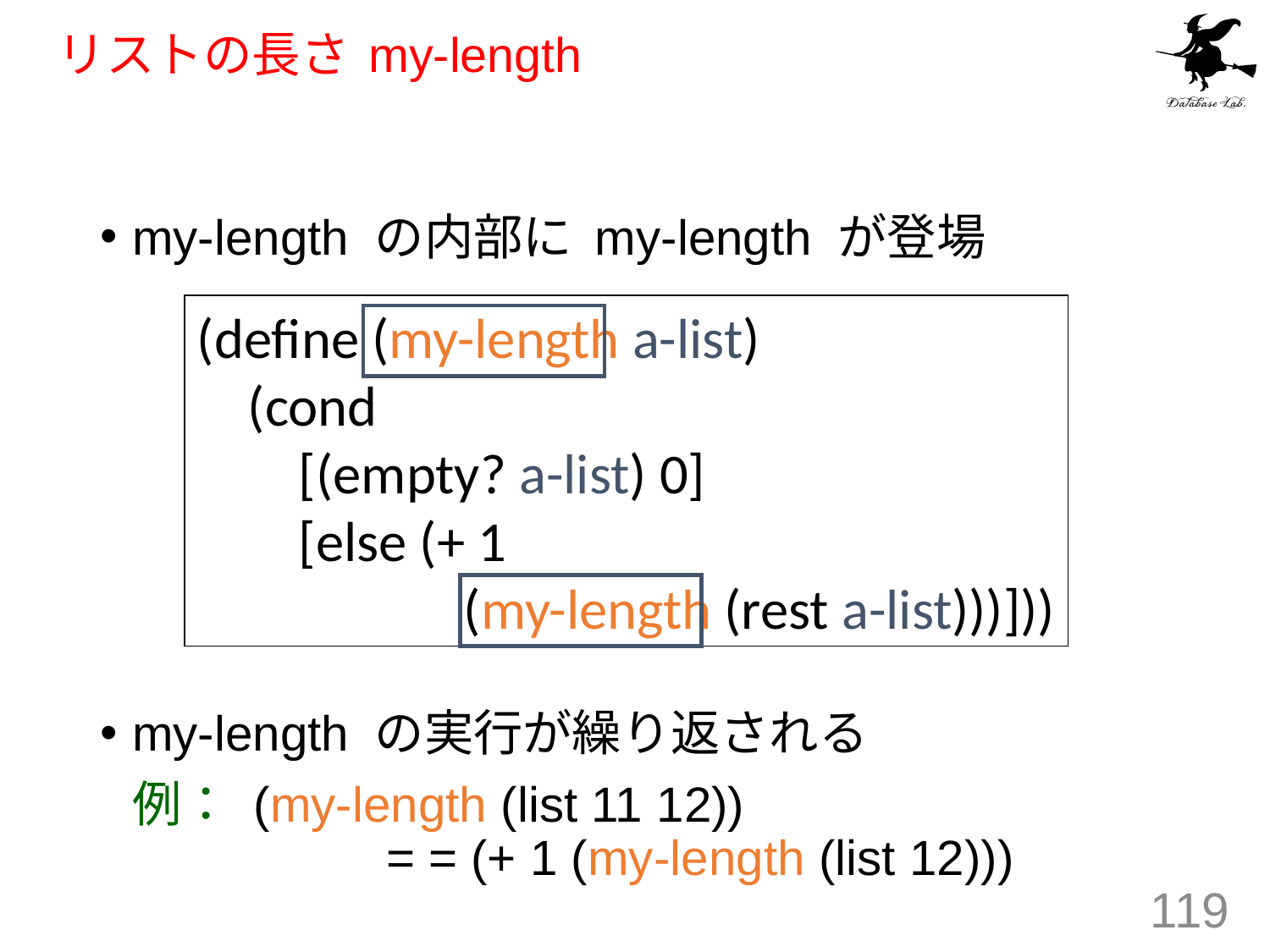

# リストの長さ my-length
my-length の内部に my-length が登場

my-length の実行が繰り返される
	例： (my-length (list 11 12))
		= = (+ 1 (my-length (list 12)))
(define (my-length a-list)
    (cond
        [(empty? a-list) 0]
        [else (+ 1
                     (my-length (rest a-list)))]))

119